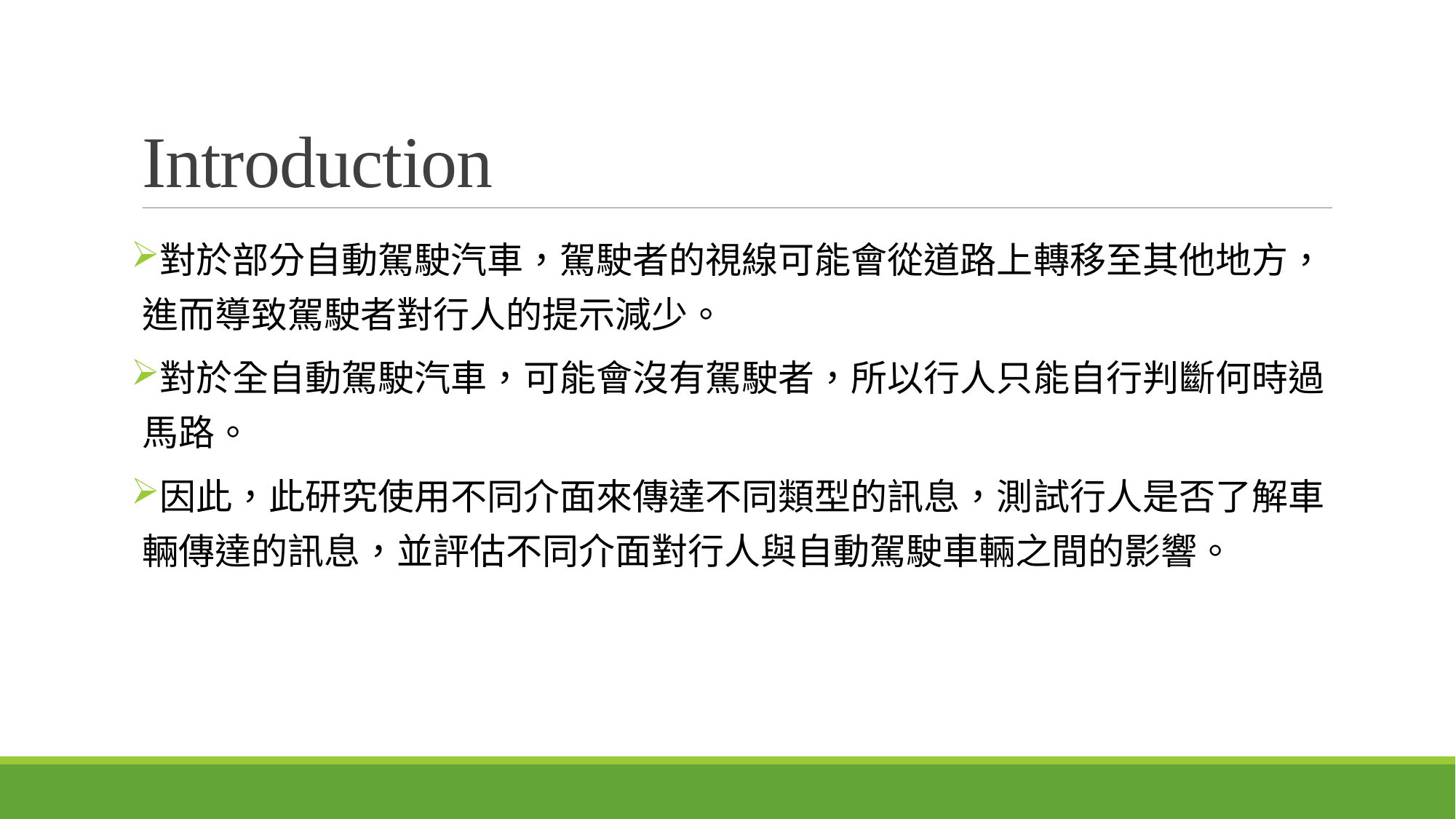

# Introduction
對於部分自動駕駛汽車，駕駛者的視線可能會從道路上轉移至其他地方，進而導致駕駛者對行人的提示減少。
對於全自動駕駛汽車，可能會沒有駕駛者，所以行人只能自行判斷何時過馬路。
因此，此研究使用不同介面來傳達不同類型的訊息，測試行人是否了解車輛傳達的訊息，並評估不同介面對行人與自動駕駛車輛之間的影響。